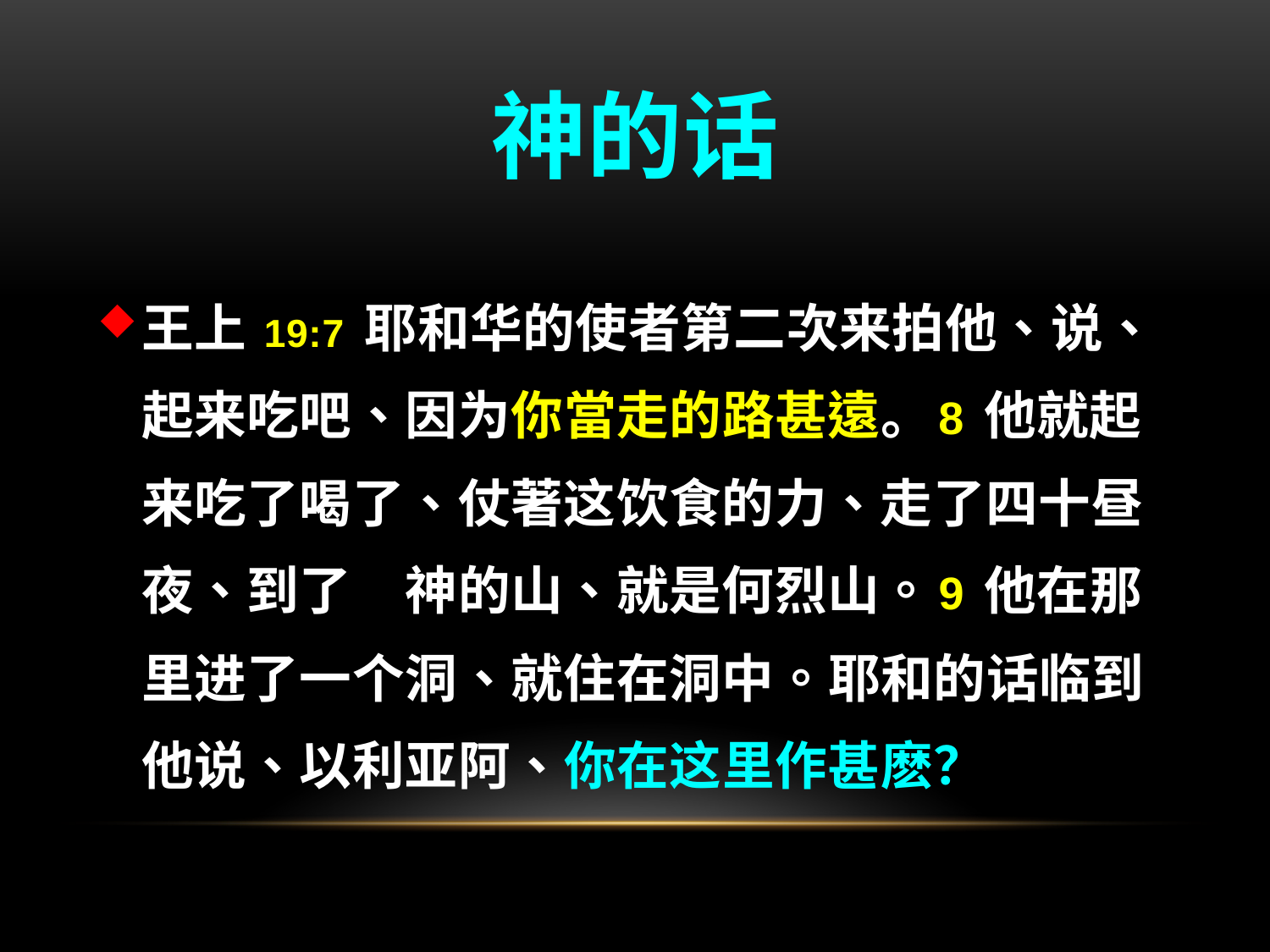

# 神的话
王上 19:7 耶和华的使者第二次来拍他、说、起来吃吧、因为你當走的路甚遠。8 他就起来吃了喝了、仗著这饮食的力、走了四十昼夜、到了　神的山、就是何烈山。9 他在那里进了一个洞、就住在洞中。耶和的话临到他说、以利亚阿、你在这里作甚麽？